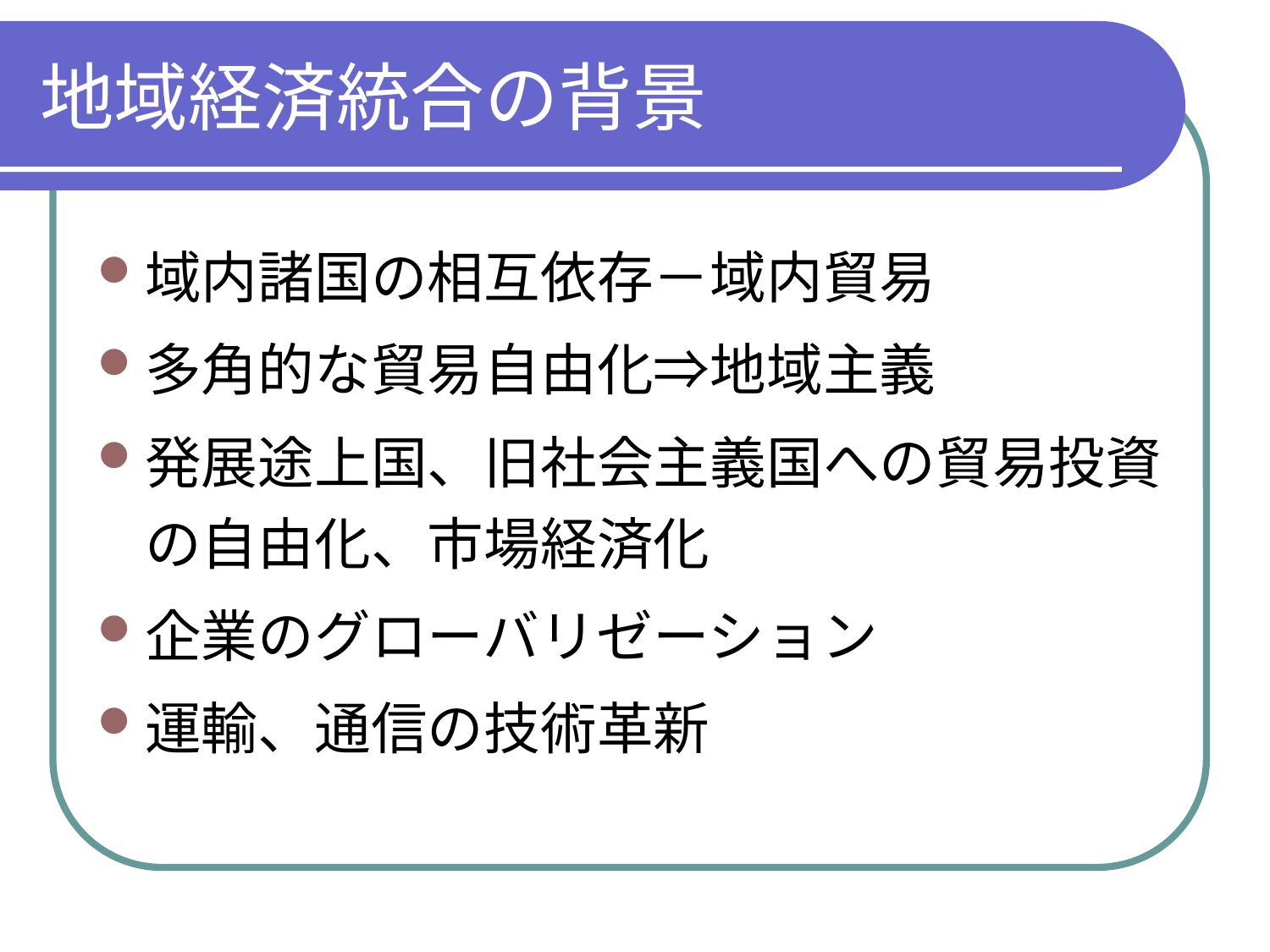

# 地域経済統合の背景
域内諸国の相互依存－域内貿易
多角的な貿易自由化⇒地域主義
発展途上国、旧社会主義国への貿易投資の自由化、市場経済化
企業のグローバリゼーション
運輸、通信の技術革新